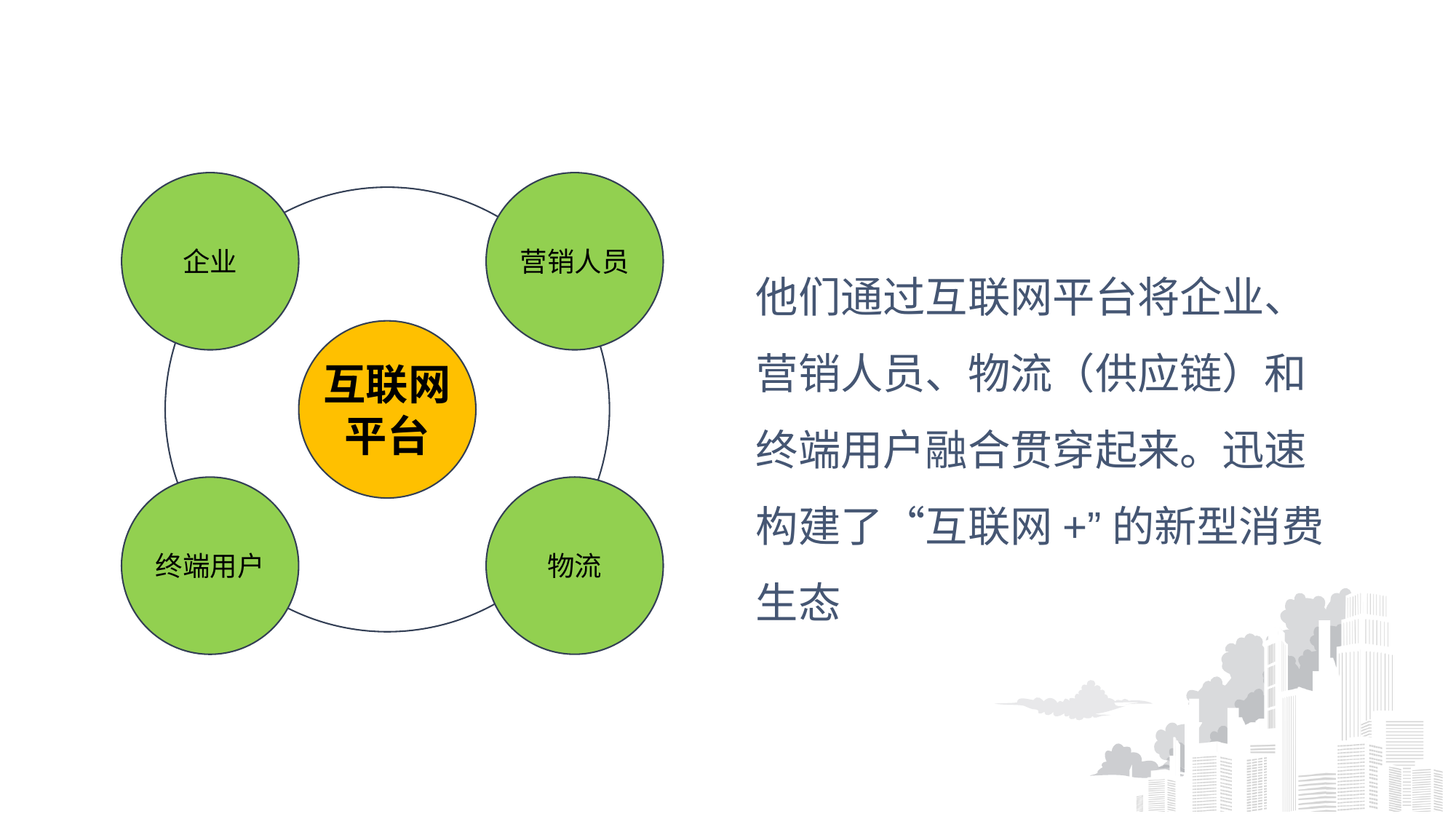

企业

营销人员

互联网
平台

物流

终端用户
他们通过互联网平台将企业、营销人员、物流（供应链）和终端用户融合贯穿起来。迅速构建了“互联网+”的新型消费生态